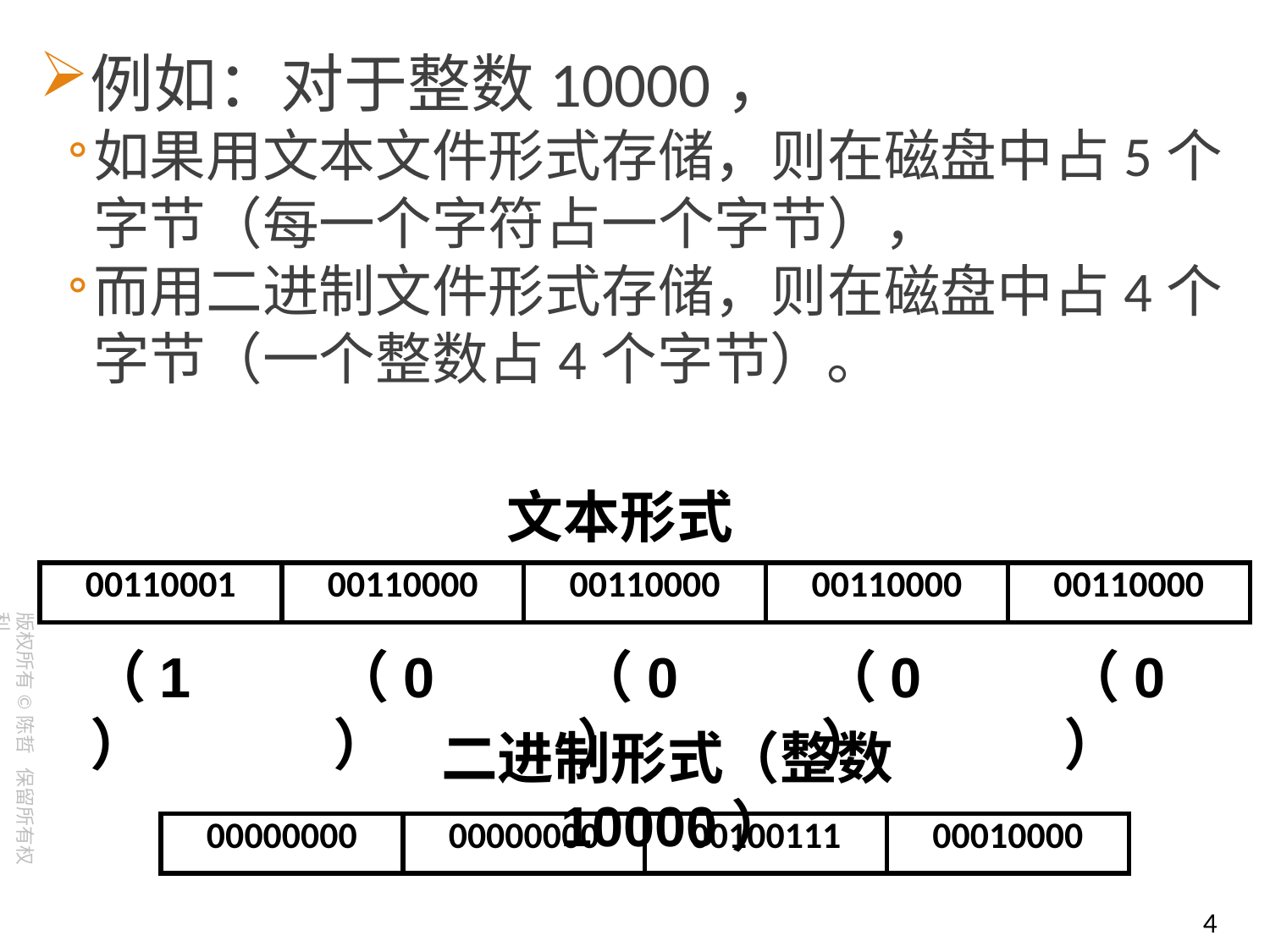

例如：对于整数10000，
如果用文本文件形式存储，则在磁盘中占5个字节（每一个字符占一个字节），
而用二进制文件形式存储，则在磁盘中占4个字节（一个整数占4个字节）。
文本形式
| 00110001 | 00110000 | 00110000 | 00110000 | 00110000 |
| --- | --- | --- | --- | --- |
（1）
（0）
（0）
（0）
（0）
二进制形式（整数10000）
| 00000000 | 00000000 | 00100111 | 00010000 |
| --- | --- | --- | --- |
4